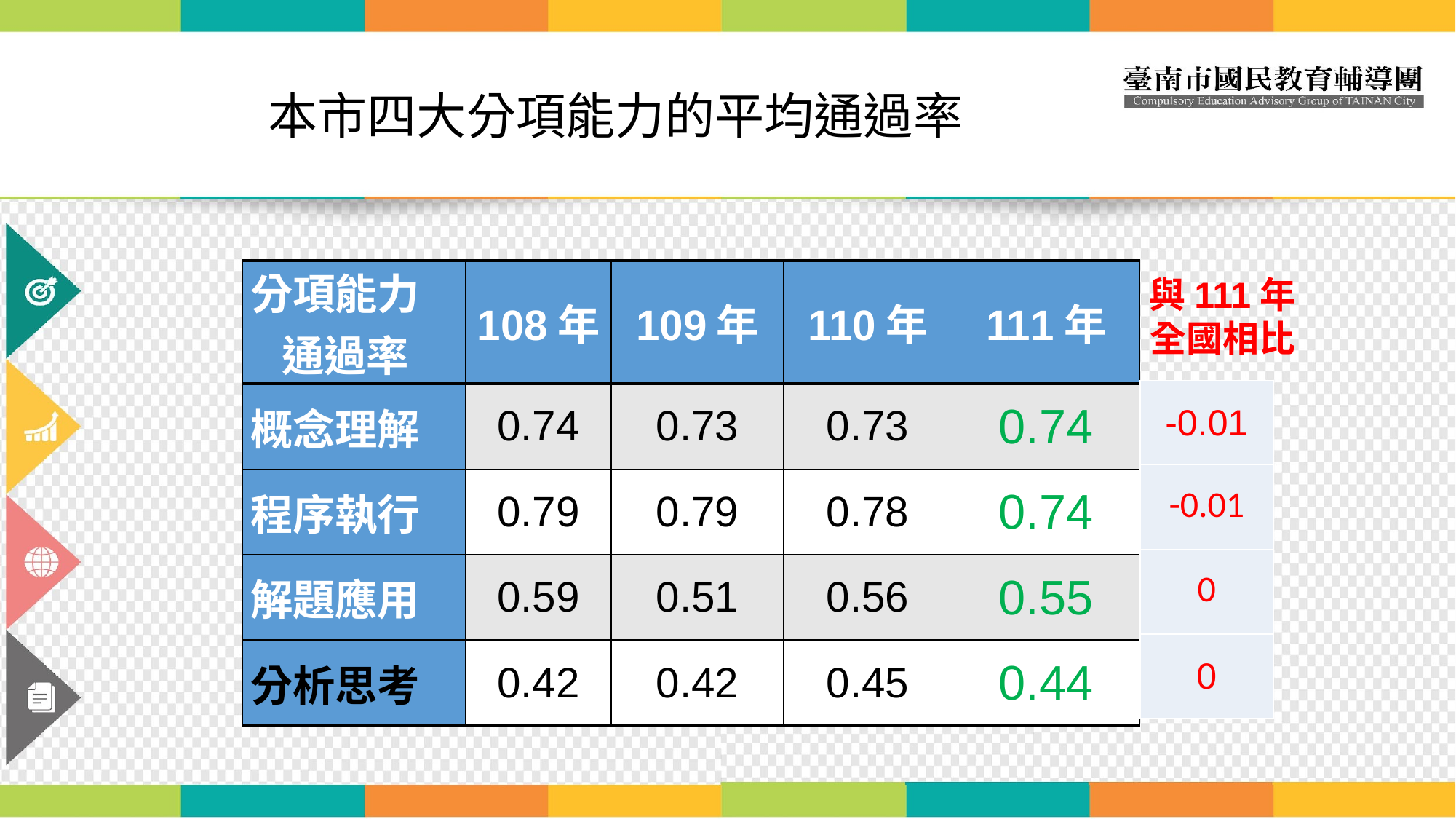

# 本市四大分項能力的平均通過率
| 分項能力 通過率 | 108年 | 109年 | 110年 | 111年 |
| --- | --- | --- | --- | --- |
| 概念理解 | 0.74 | 0.73 | 0.73 | 0.74 |
| 程序執行 | 0.79 | 0.79 | 0.78 | 0.74 |
| 解題應用 | 0.59 | 0.51 | 0.56 | 0.55 |
| 分析思考 | 0.42 | 0.42 | 0.45 | 0.44 |
與111年
全國相比
| -0.01 |
| --- |
| -0.01 |
| 0 |
| 0 |